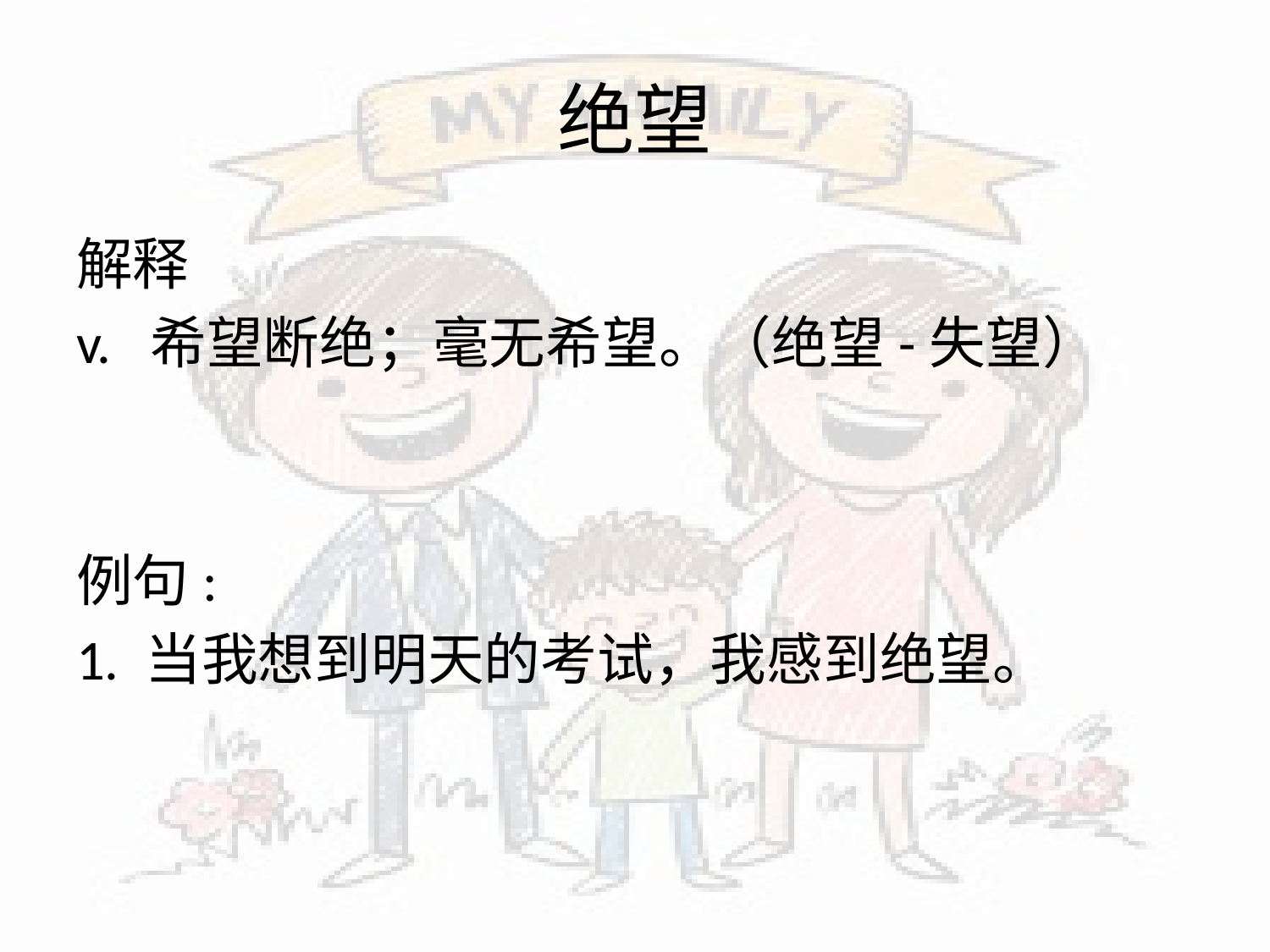

# 绝望
解释
v.  希望断绝；毫无希望。（绝望-失望）

例句:
1. 当我想到明天的考试，我感到绝望。